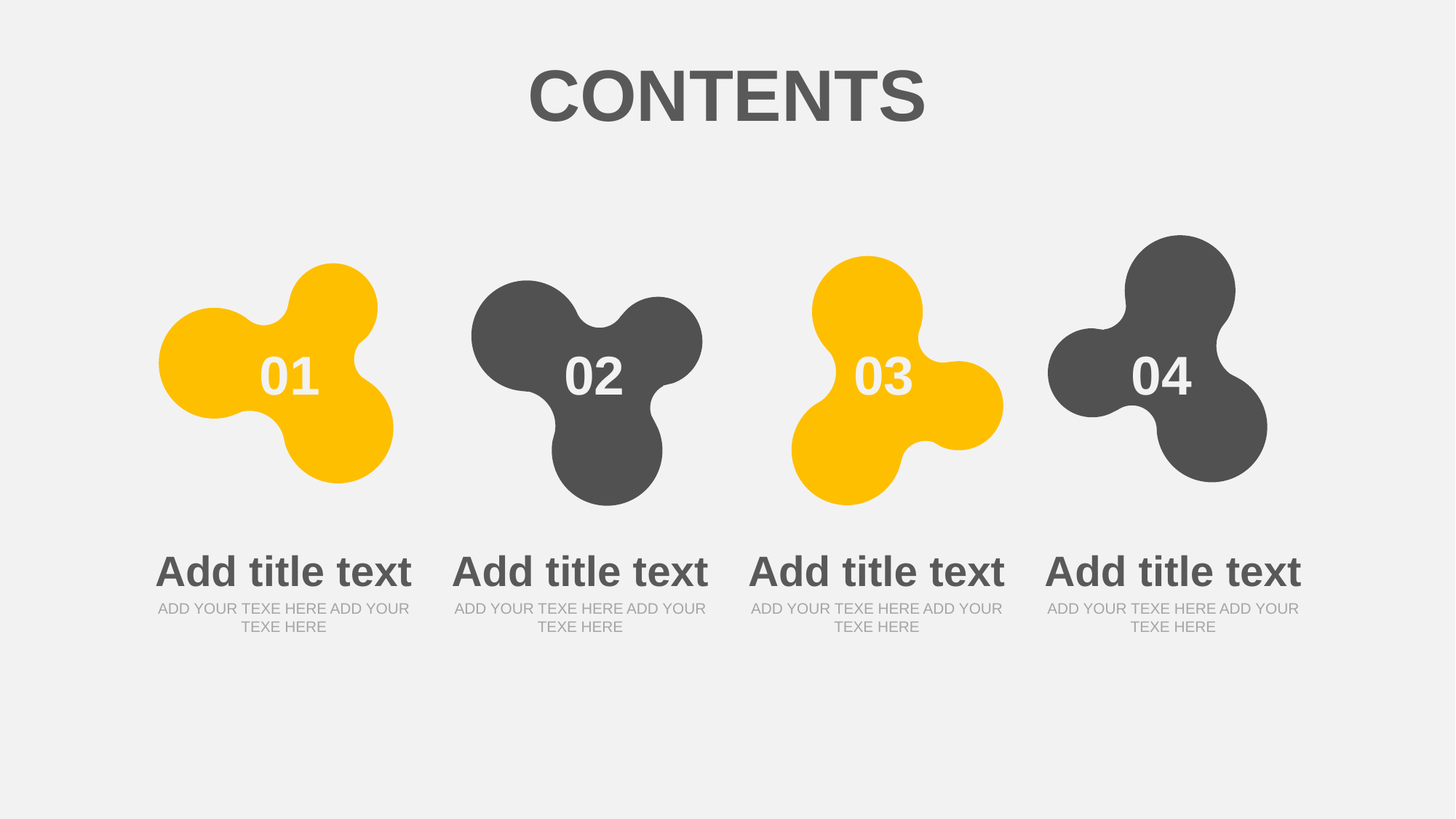

行业PPT模板http://www.1ppt.com/hangye/
CONTENTS

01
02
03
04
Add title text
ADD YOUR TEXE HERE ADD YOUR TEXE HERE
Add title text
ADD YOUR TEXE HERE ADD YOUR TEXE HERE
Add title text
ADD YOUR TEXE HERE ADD YOUR TEXE HERE
Add title text
ADD YOUR TEXE HERE ADD YOUR TEXE HERE